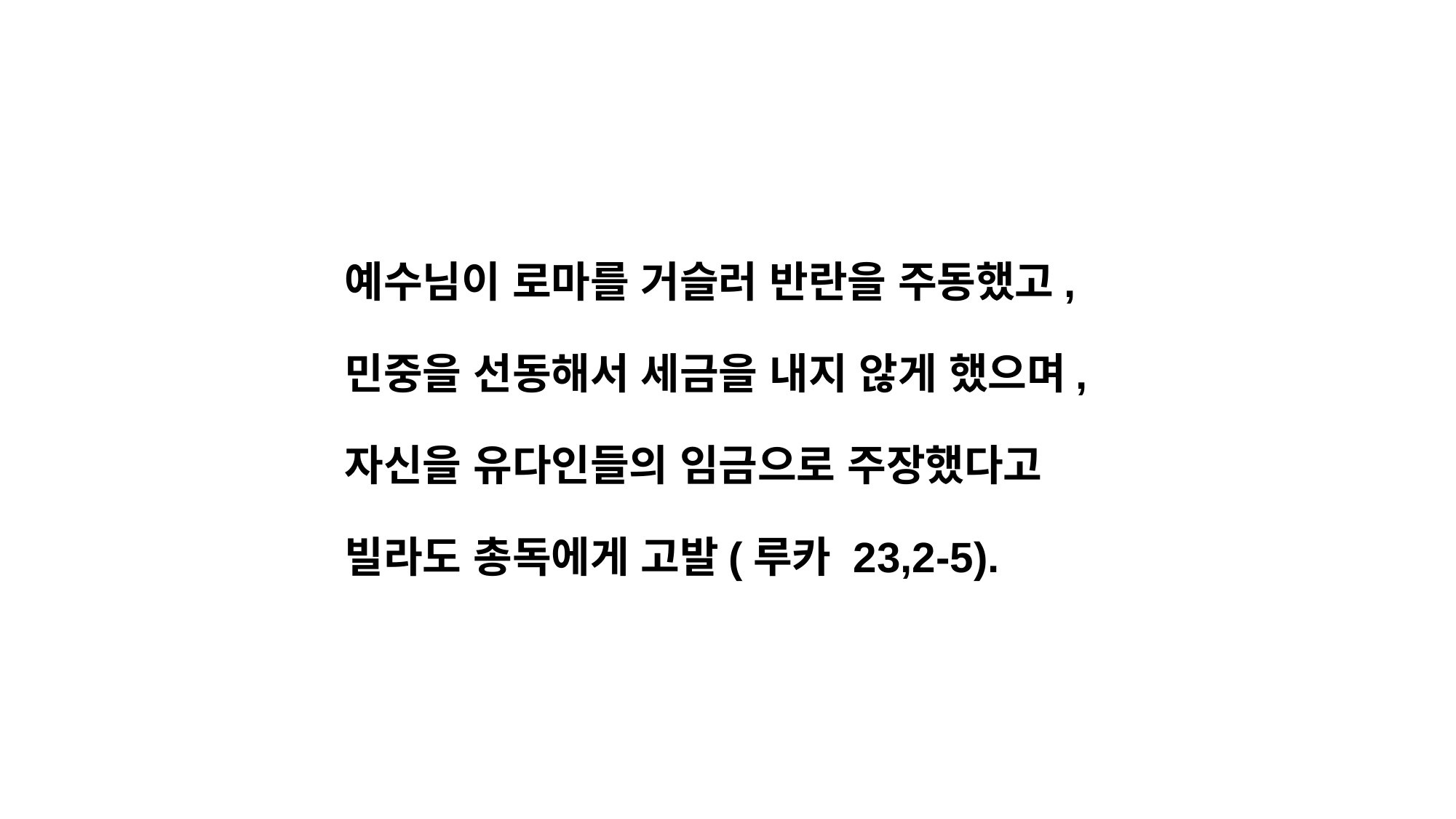

예수님이 로마를 거슬러 반란을 주동했고,
민중을 선동해서 세금을 내지 않게 했으며,
자신을 유다인들의 임금으로 주장했다고
빌라도 총독에게 고발(루카 23,2-5).